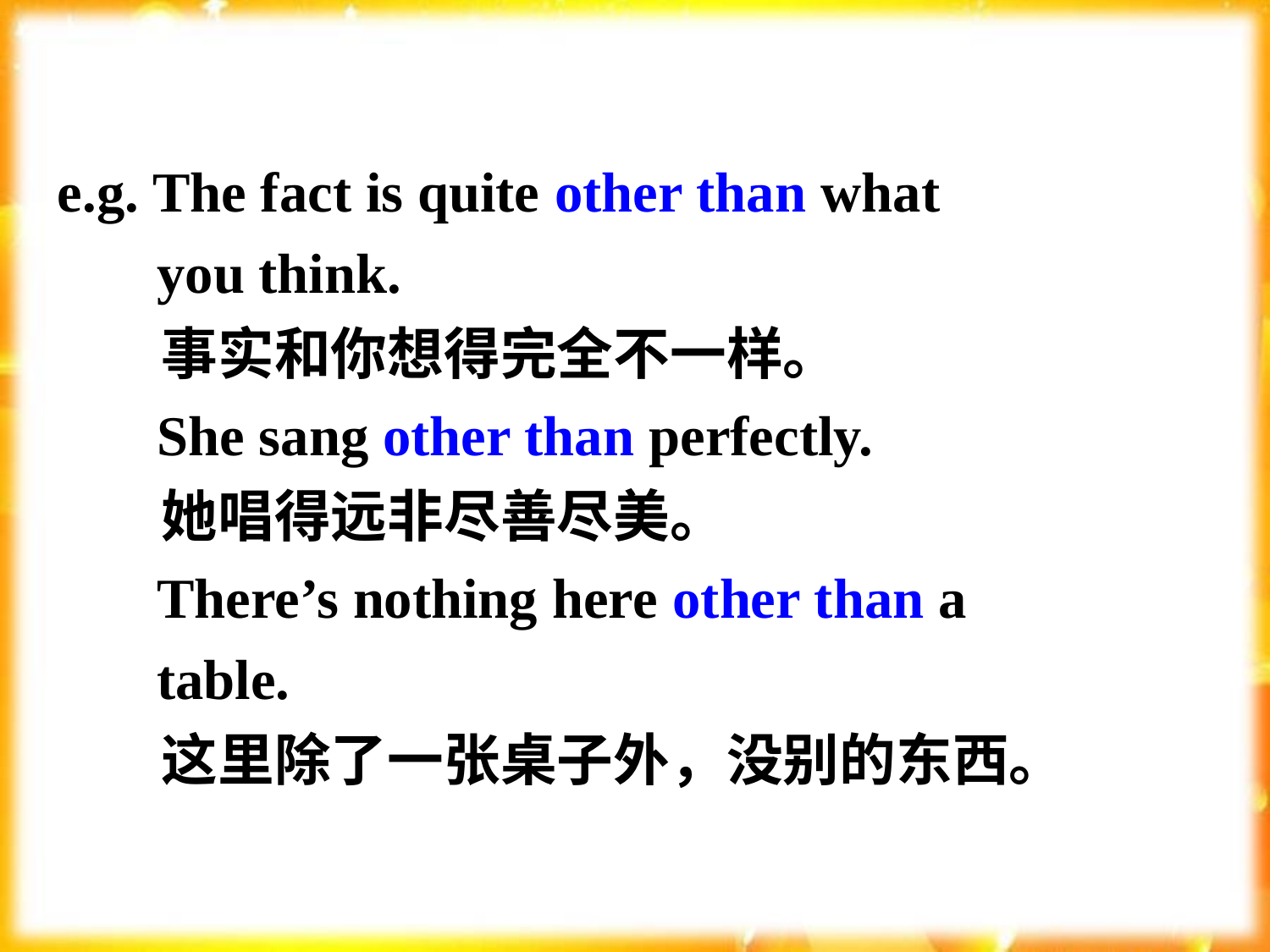

e.g. The fact is quite other than what
       you think.
       事实和你想得完全不一样。
       She sang other than perfectly.
       她唱得远非尽善尽美。
       There’s nothing here other than a
       table.
       这里除了一张桌子外，没别的东西。